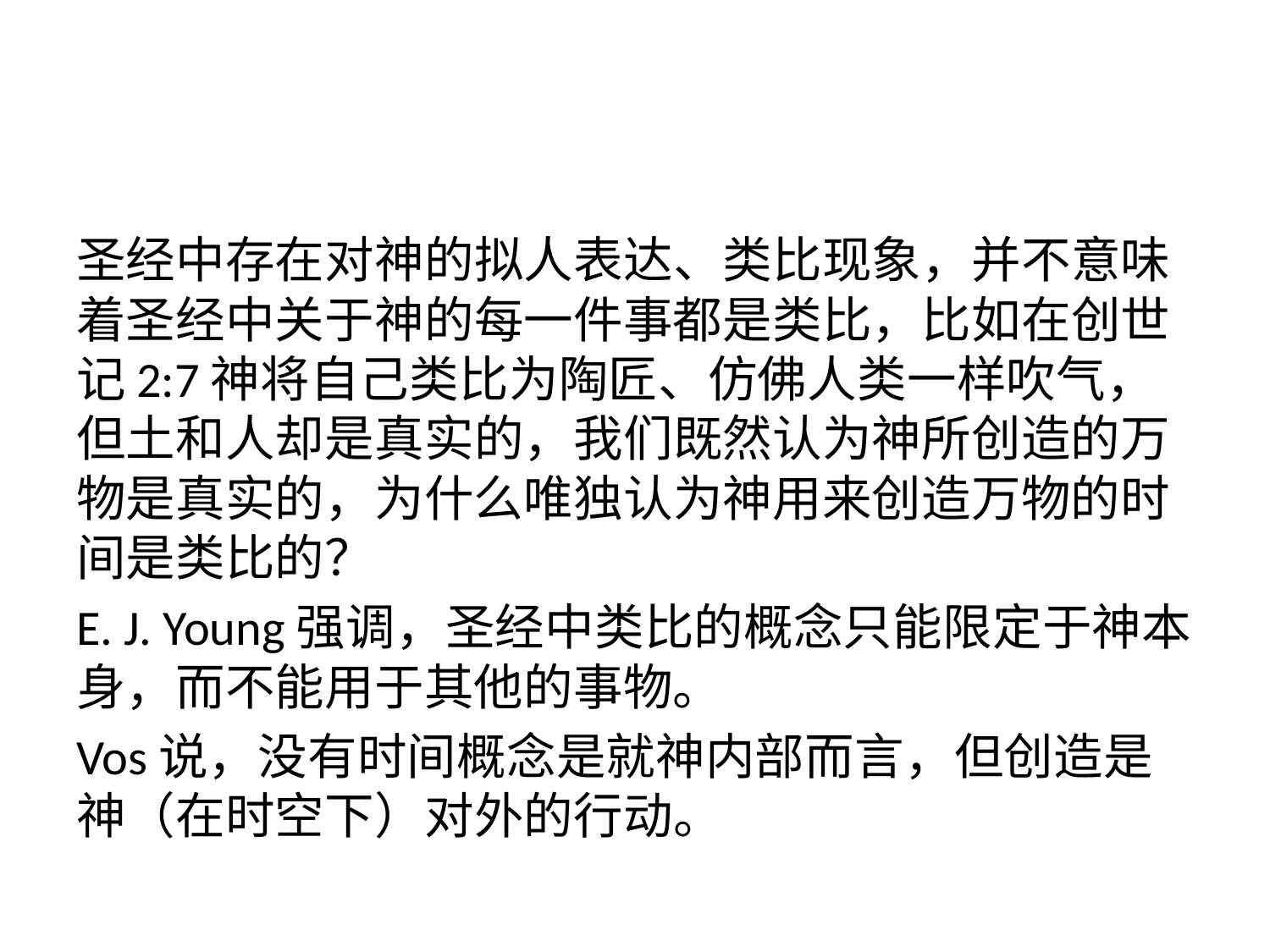

#
圣经中存在对神的拟人表达、类比现象，并不意味着圣经中关于神的每一件事都是类比，比如在创世记2:7神将自己类比为陶匠、仿佛人类一样吹气，但土和人却是真实的，我们既然认为神所创造的万物是真实的，为什么唯独认为神用来创造万物的时间是类比的？
E. J. Young强调，圣经中类比的概念只能限定于神本身，而不能用于其他的事物。
Vos说，没有时间概念是就神内部而言，但创造是神（在时空下）对外的行动。